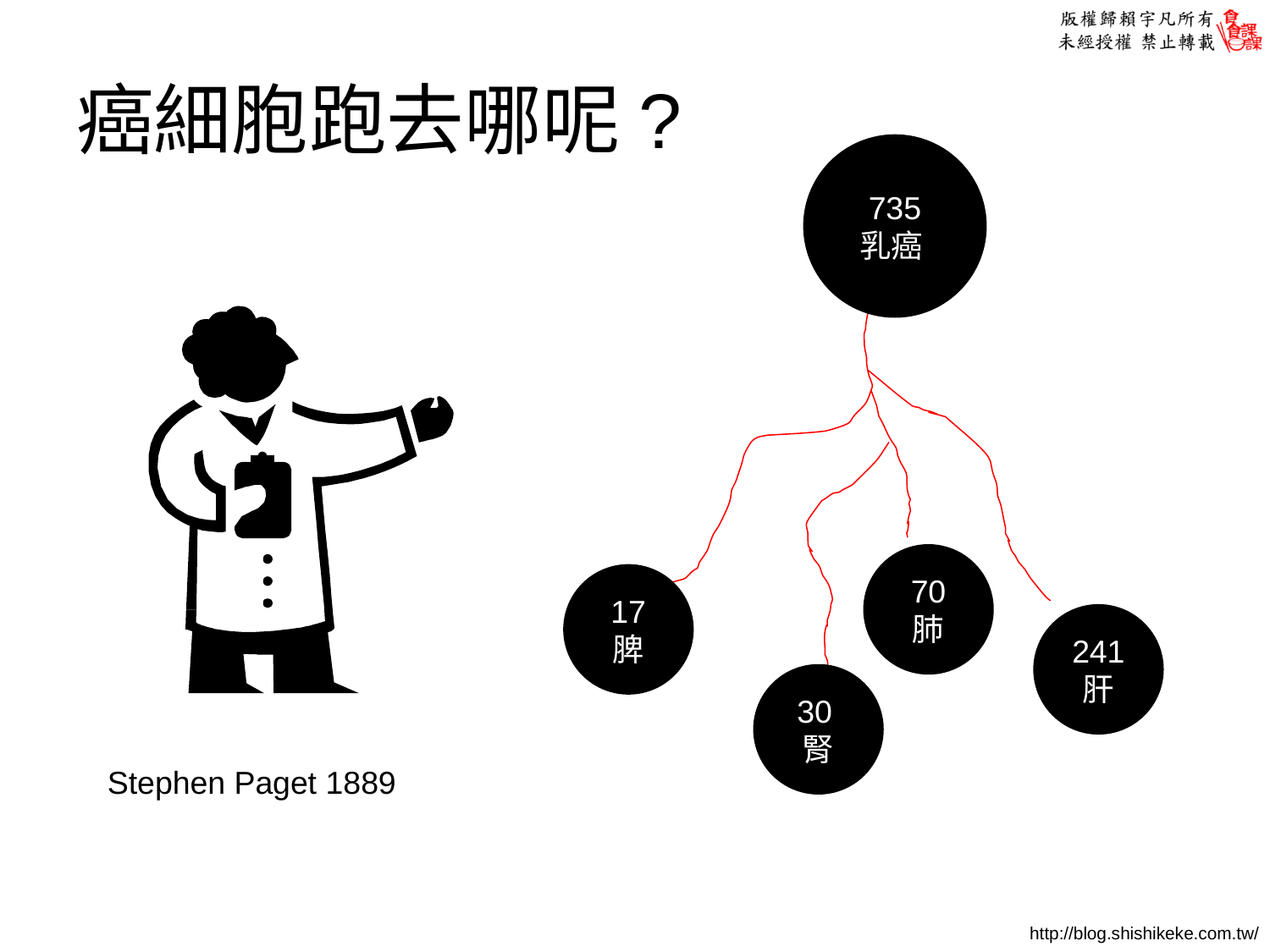

# 癌細胞跑去哪呢?
735
乳癌

70
肺
17
脾
241
肝
30腎
Stephen Paget 1889